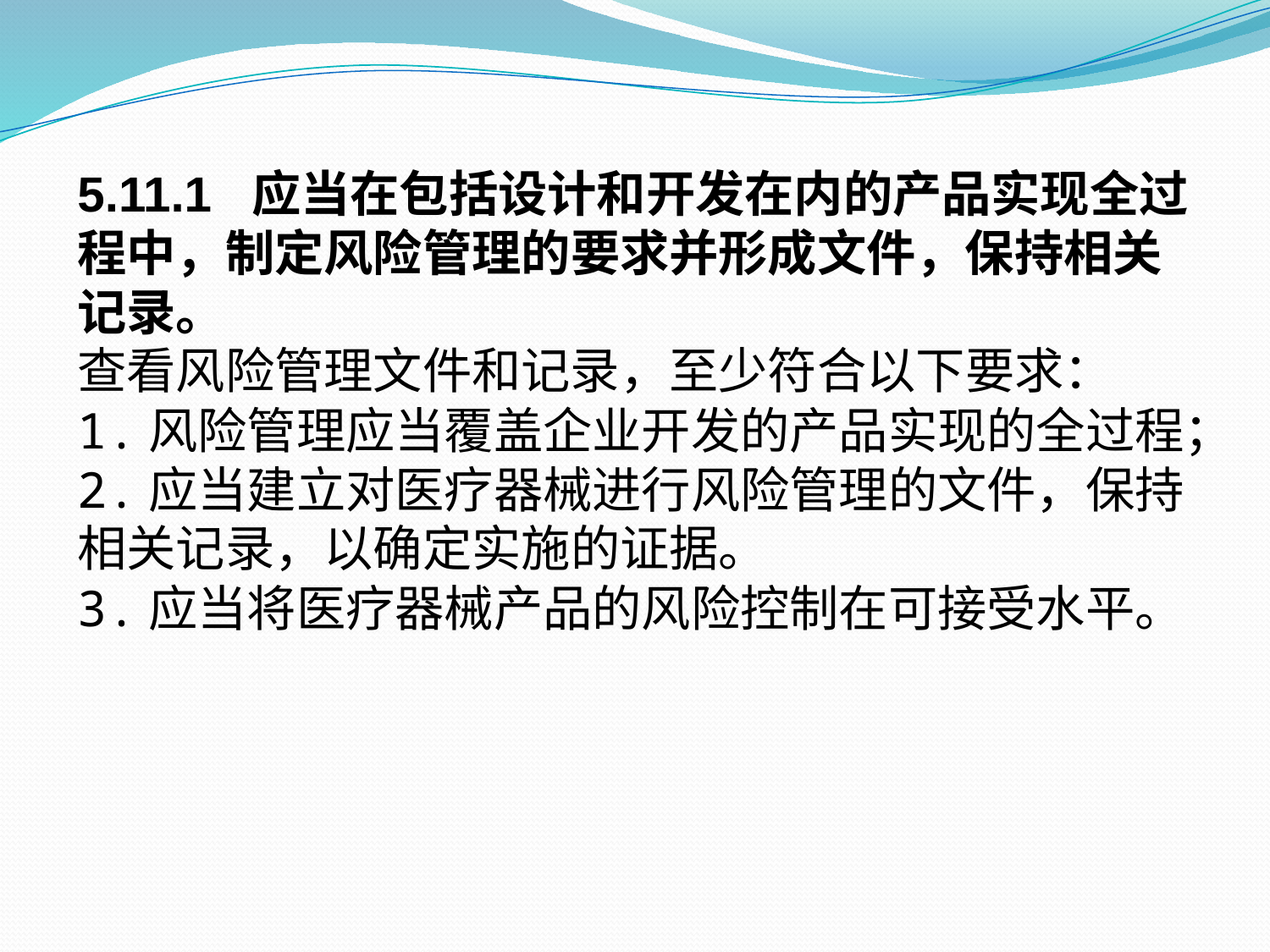

5.11.1  应当在包括设计和开发在内的产品实现全过程中，制定风险管理的要求并形成文件，保持相关记录。
查看风险管理文件和记录，至少符合以下要求：
1.风险管理应当覆盖企业开发的产品实现的全过程；
2.应当建立对医疗器械进行风险管理的文件，保持相关记录，以确定实施的证据。
3.应当将医疗器械产品的风险控制在可接受水平。